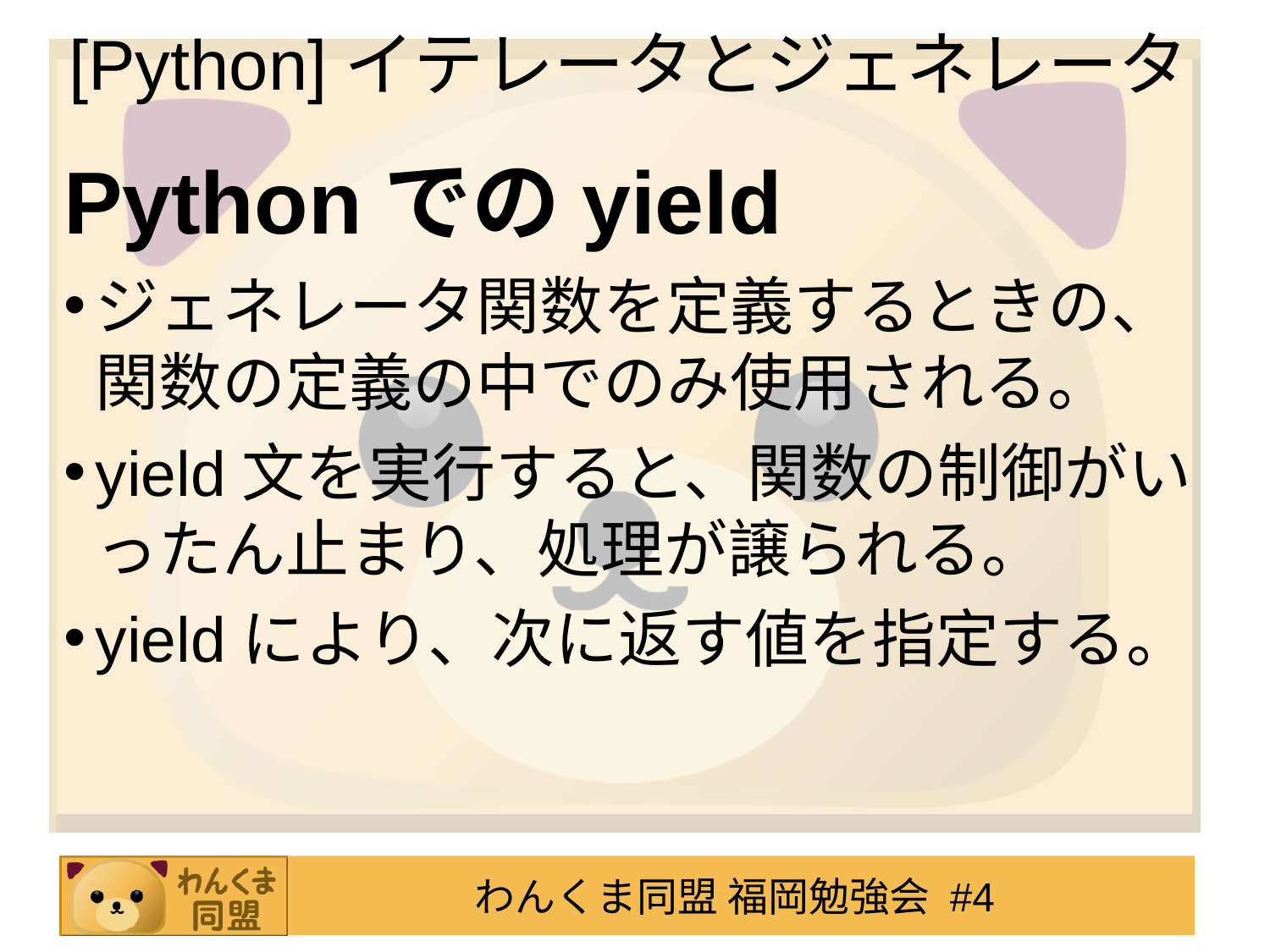

# [Python]イテレータとジェネレータ
Pythonでのyield
ジェネレータ関数を定義するときの、関数の定義の中でのみ使用される。
yield文を実行すると、関数の制御がいったん止まり、処理が譲られる。
yieldにより、次に返す値を指定する。